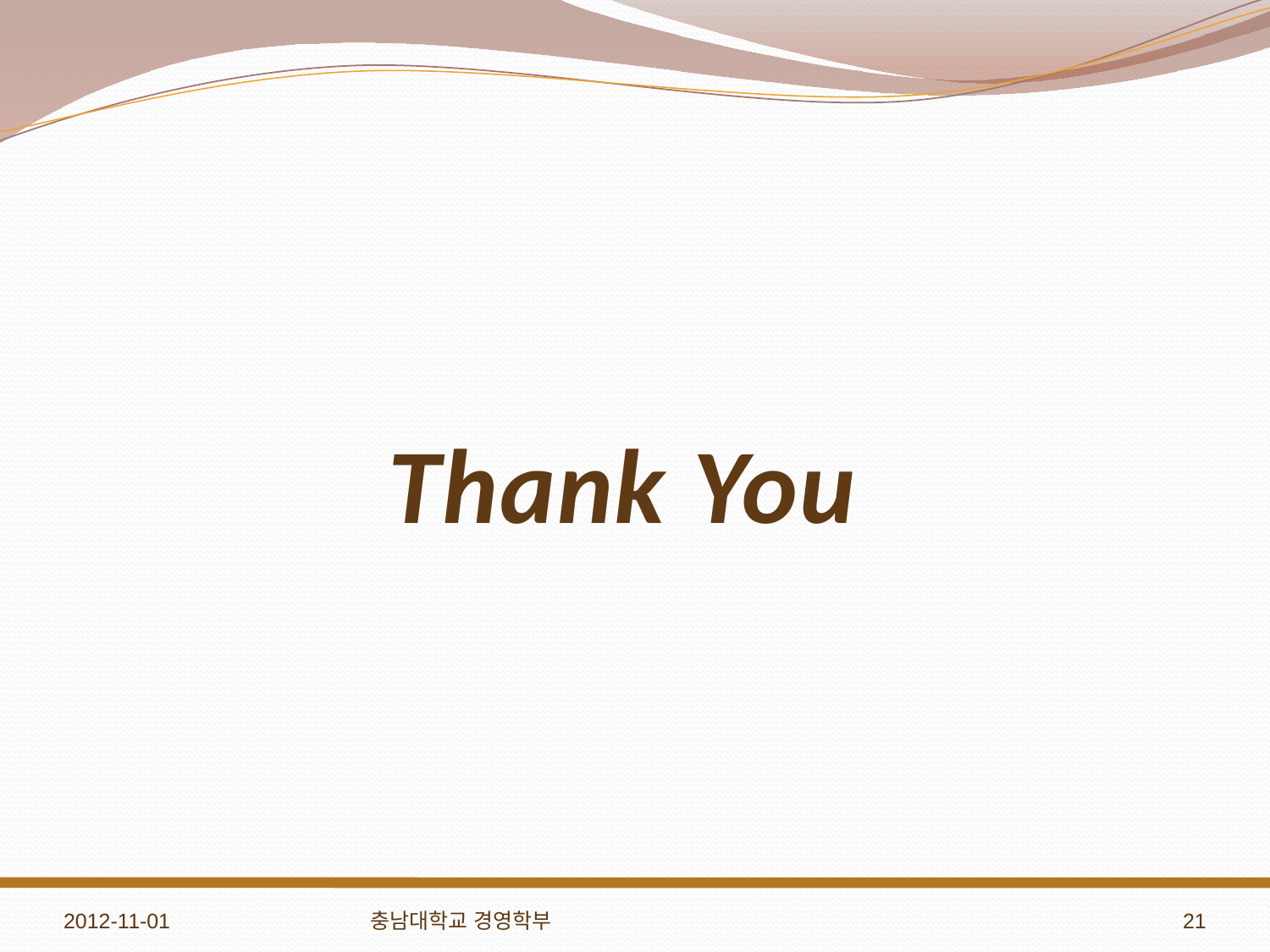

# Thank You
2012-11-01
충남대학교 경영학부
21